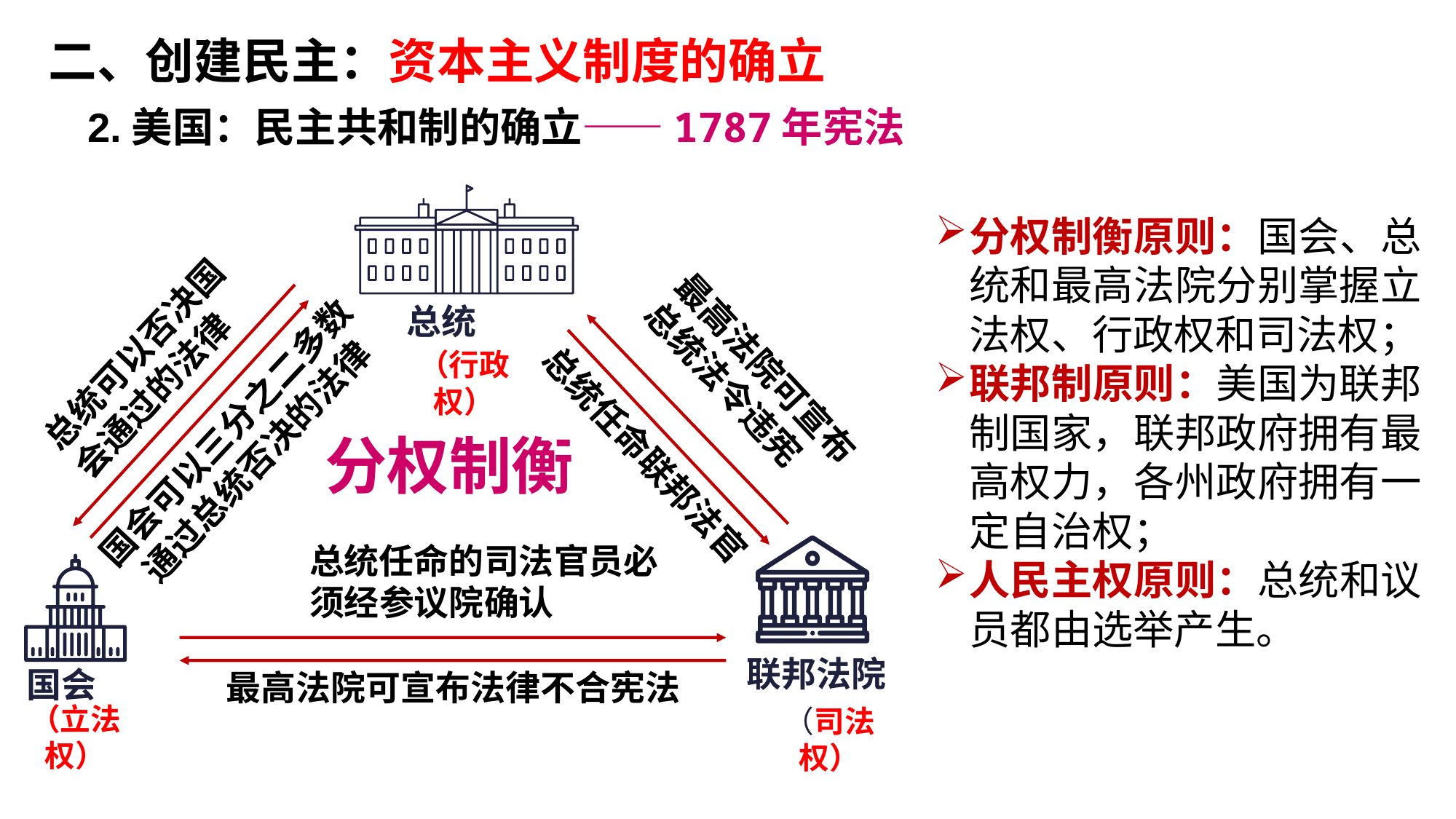

二、创建民主：资本主义制度的确立
2.美国：民主共和制的确立——1787年宪法

总统
（行政权）

总统可以否决国会通过的法律

最高法院可宣布总统法令违宪

国会可以三分之二多数通过总统否决的法律

总统任命联邦法官
总统任命的司法官员必须经参议院确认

联邦法院
（司法权）

国会
（立法权）
最高法院可宣布法律不合宪法

分权制衡原则：国会、总统和最高法院分别掌握立法权、行政权和司法权；
联邦制原则：美国为联邦制国家，联邦政府拥有最高权力，各州政府拥有一定自治权；
人民主权原则：总统和议员都由选举产生。
分权制衡